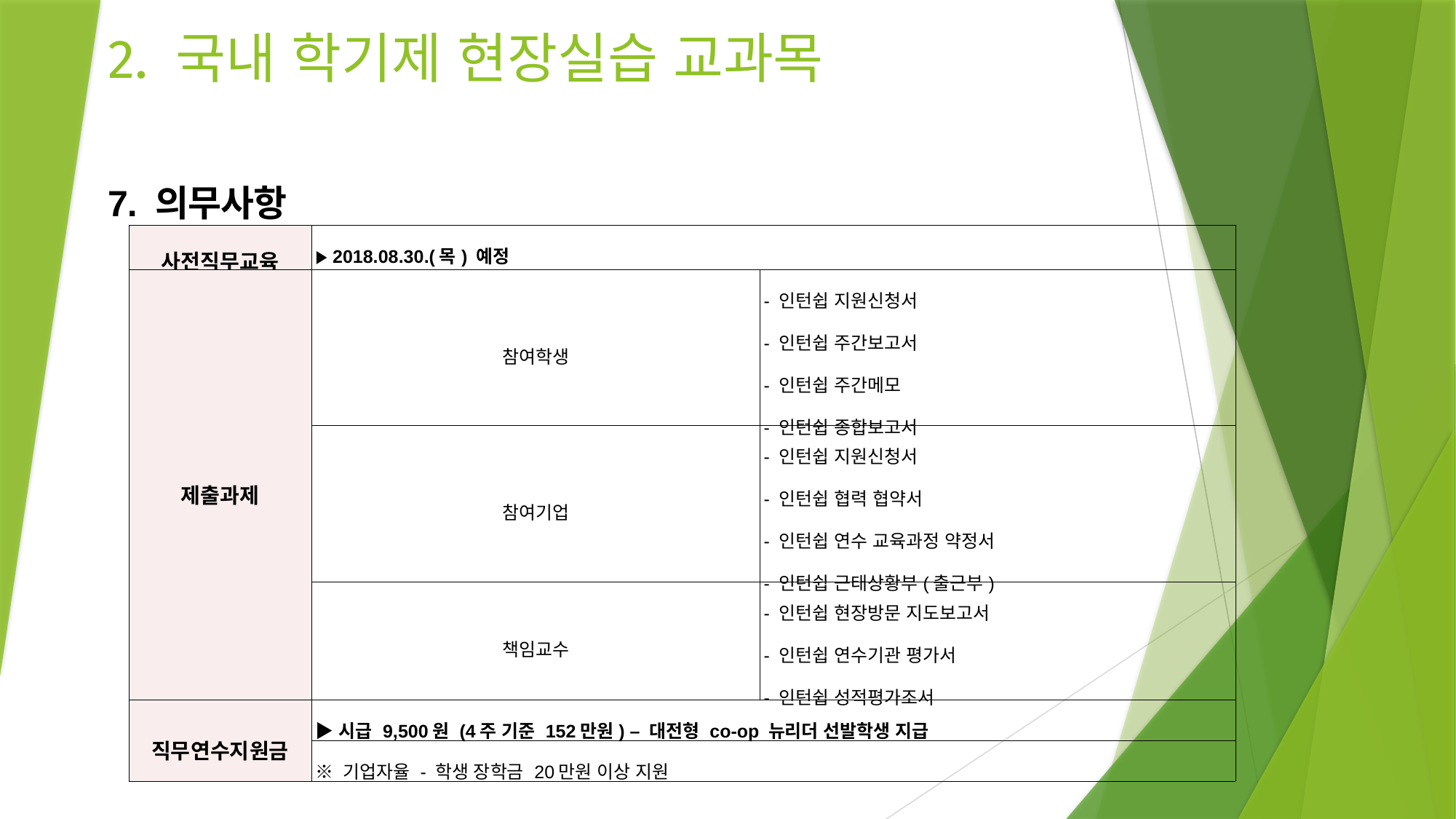

# 2. 국내 학기제 현장실습 교과목
7. 의무사항
| 사전직무교육 | ▶ 2018.08.30.(목) 예정 |  |
| --- | --- | --- |
| 제출과제 | 참여학생 | - 인턴쉽 지원신청서 - 인턴쉽 주간보고서 - 인턴쉽 주간메모 - 인턴쉽 종합보고서 |
|  | 참여기업 | - 인턴쉽 지원신청서 - 인턴쉽 협력 협약서 - 인턴쉽 연수 교육과정 약정서 - 인턴쉽 근태상황부(출근부) |
|  | 책임교수 | - 인턴쉽 현장방문 지도보고서 - 인턴쉽 연수기관 평가서 - 인턴쉽 성적평가조서 |
| 직무연수지원금 | ▶시급 9,500원 (4주 기준 152만원) – 대전형 co-op 뉴리더 선발학생 지급 |  |
|  | ※ 기업자율 - 학생 장학금 20만원 이상 지원 |  |